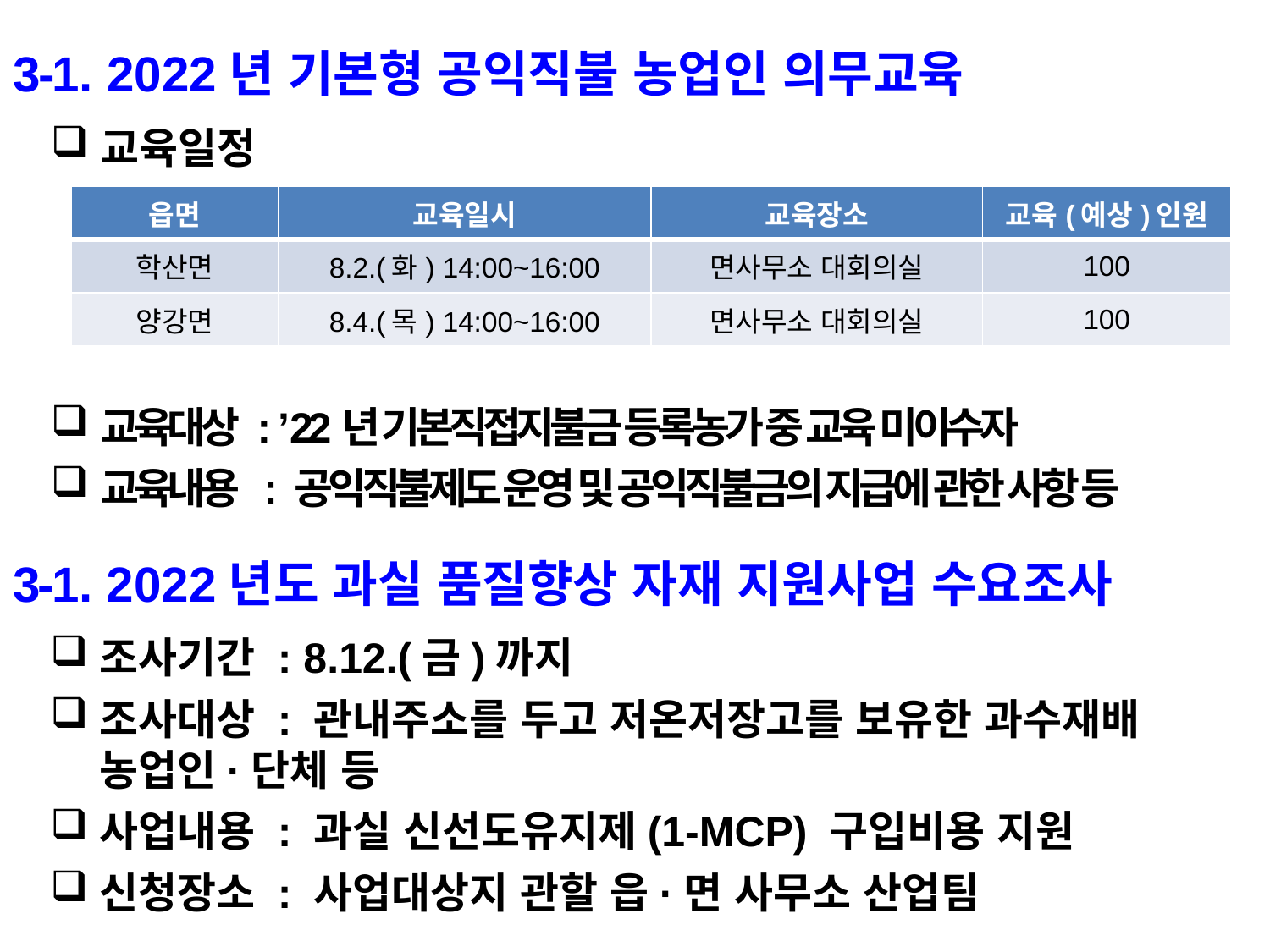

3-1. 2022년 기본형 공익직불 농업인 의무교육
교육일정

교육대상 : ’22년 기본직접지불금 등록농가 중 교육 미이수자
교육내용  : 공익직불제도 운영 및 공익직불금의 지급에 관한 사항 등
| 읍면 | 교육일시 | 교육장소 | 교육(예상)인원 |
| --- | --- | --- | --- |
| 학산면 | 8.2.(화) 14:00~16:00 | 면사무소 대회의실 | 100 |
| 양강면 | 8.4.(목) 14:00~16:00 | 면사무소 대회의실 | 100 |
3-1. 2022년도 과실 품질향상 자재 지원사업 수요조사
조사기간 : 8.12.(금)까지
조사대상 : 관내주소를 두고 저온저장고를 보유한 과수재배 농업인·단체 등
사업내용 : 과실 신선도유지제(1-MCP) 구입비용 지원
신청장소 : 사업대상지 관할 읍·면 사무소 산업팀